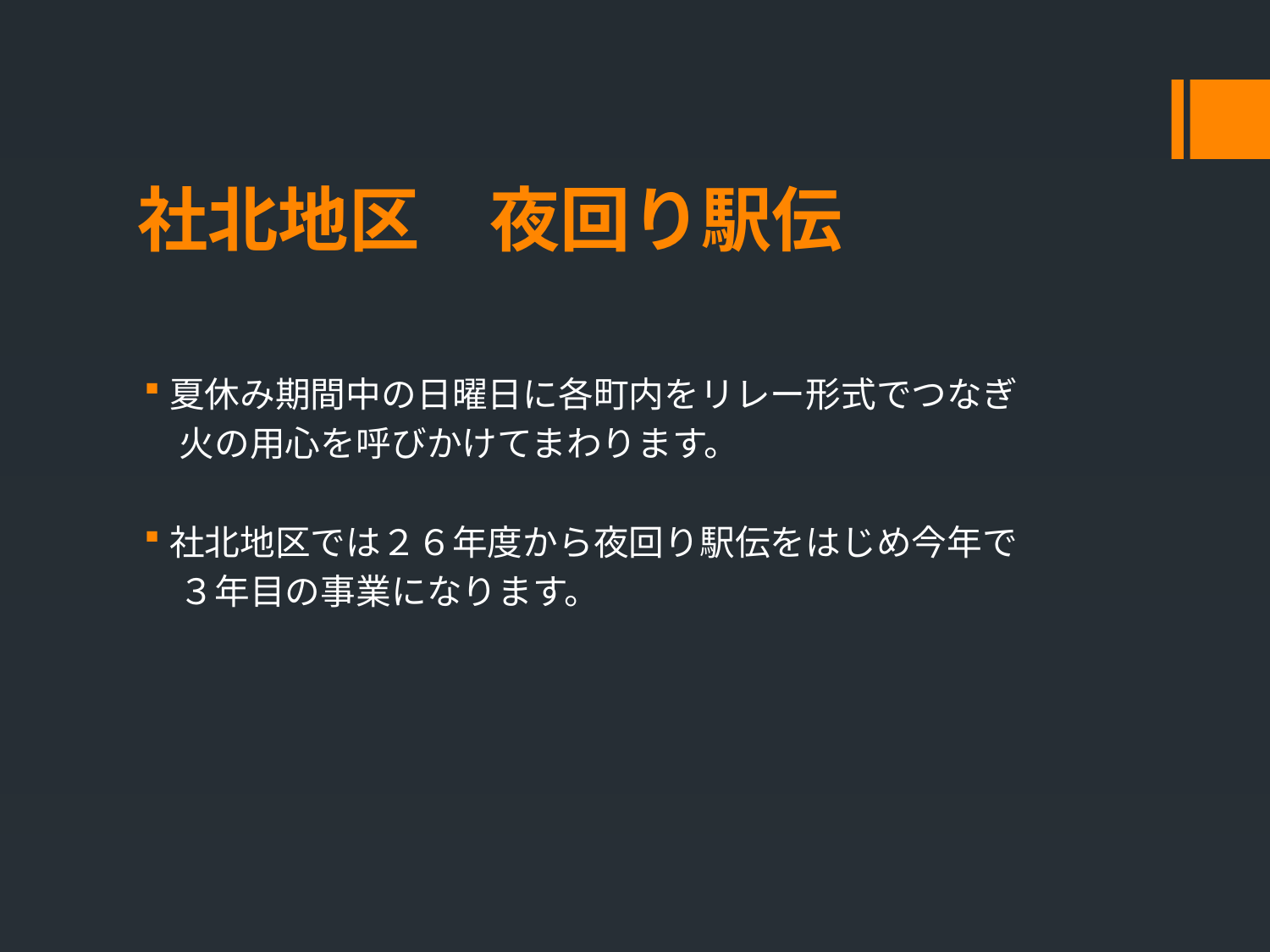

# 社北地区　夜回り駅伝

夏休み期間中の日曜日に各町内をリレー形式でつなぎ
　火の用心を呼びかけてまわります。

社北地区では２６年度から夜回り駅伝をはじめ今年で
　３年目の事業になります。